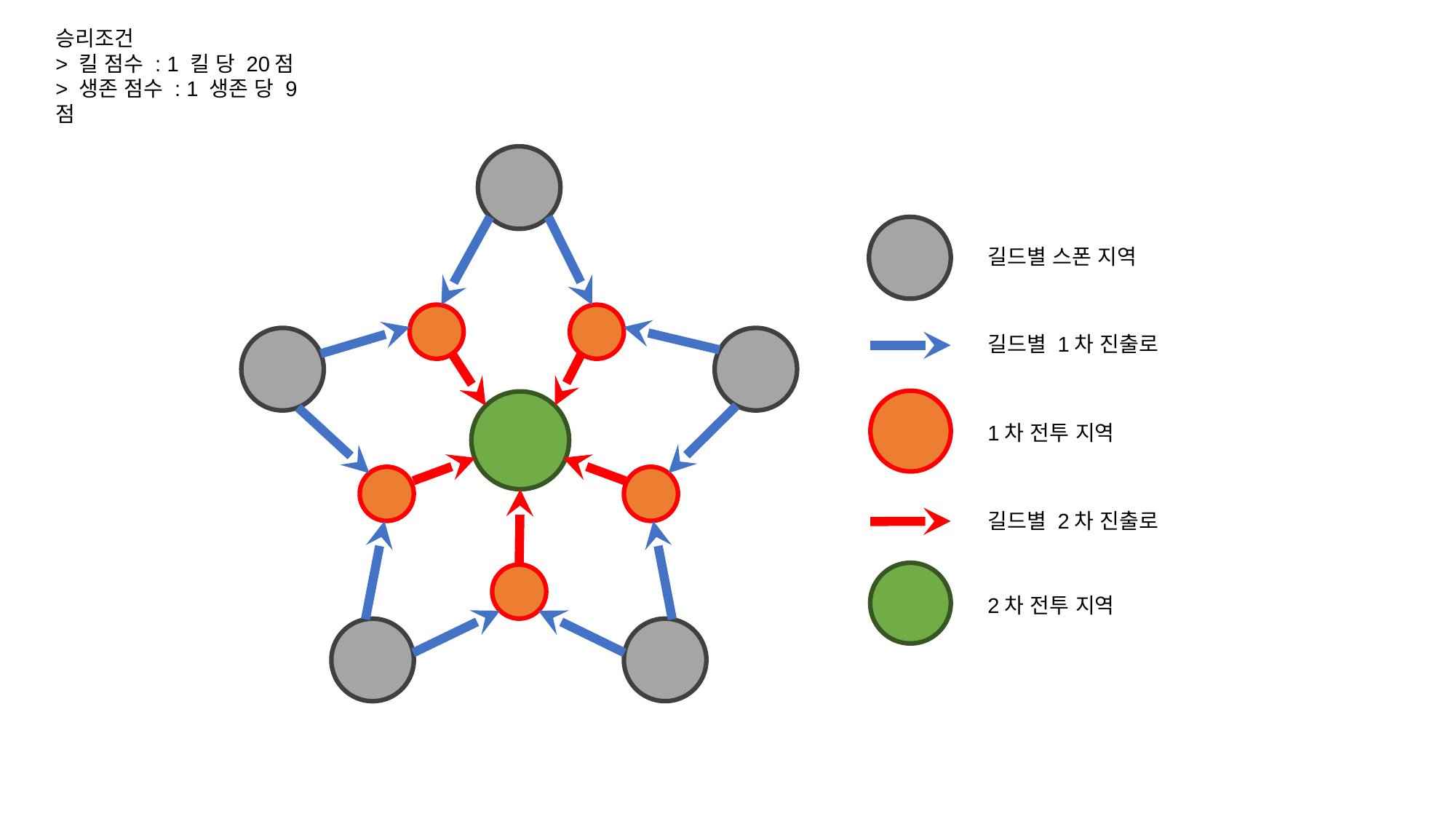

승리조건
> 킬 점수 : 1 킬 당 20점
> 생존 점수 : 1 생존 당 9점

길드별 스폰 지역
길드별 1차 진출로

1차 전투 지역
길드별 2차 진출로

2차 전투 지역